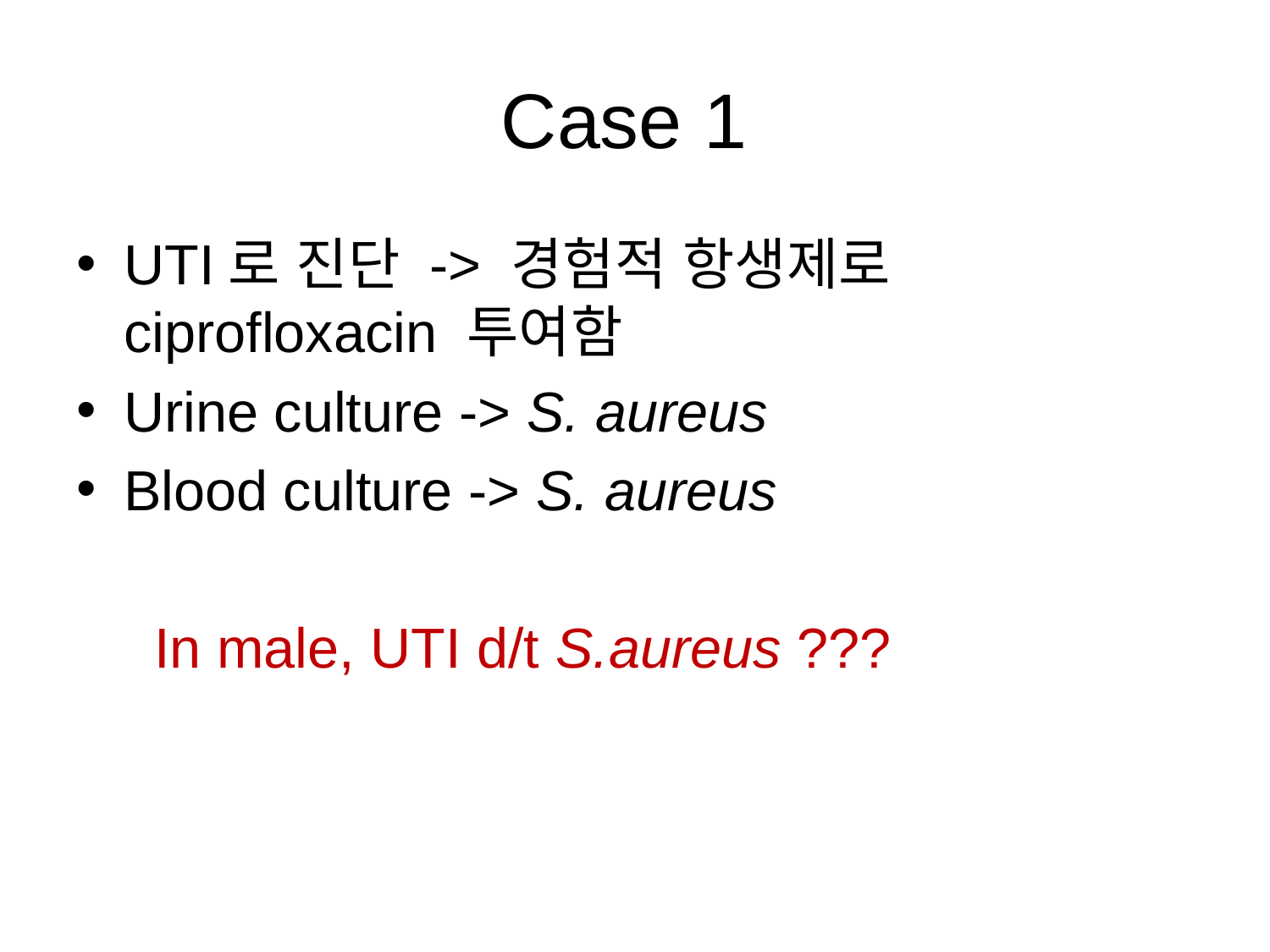

# Case 1
UTI로 진단 -> 경험적 항생제로 ciprofloxacin 투여함
Urine culture -> S. aureus
Blood culture -> S. aureus

     In male, UTI d/t S.aureus ???